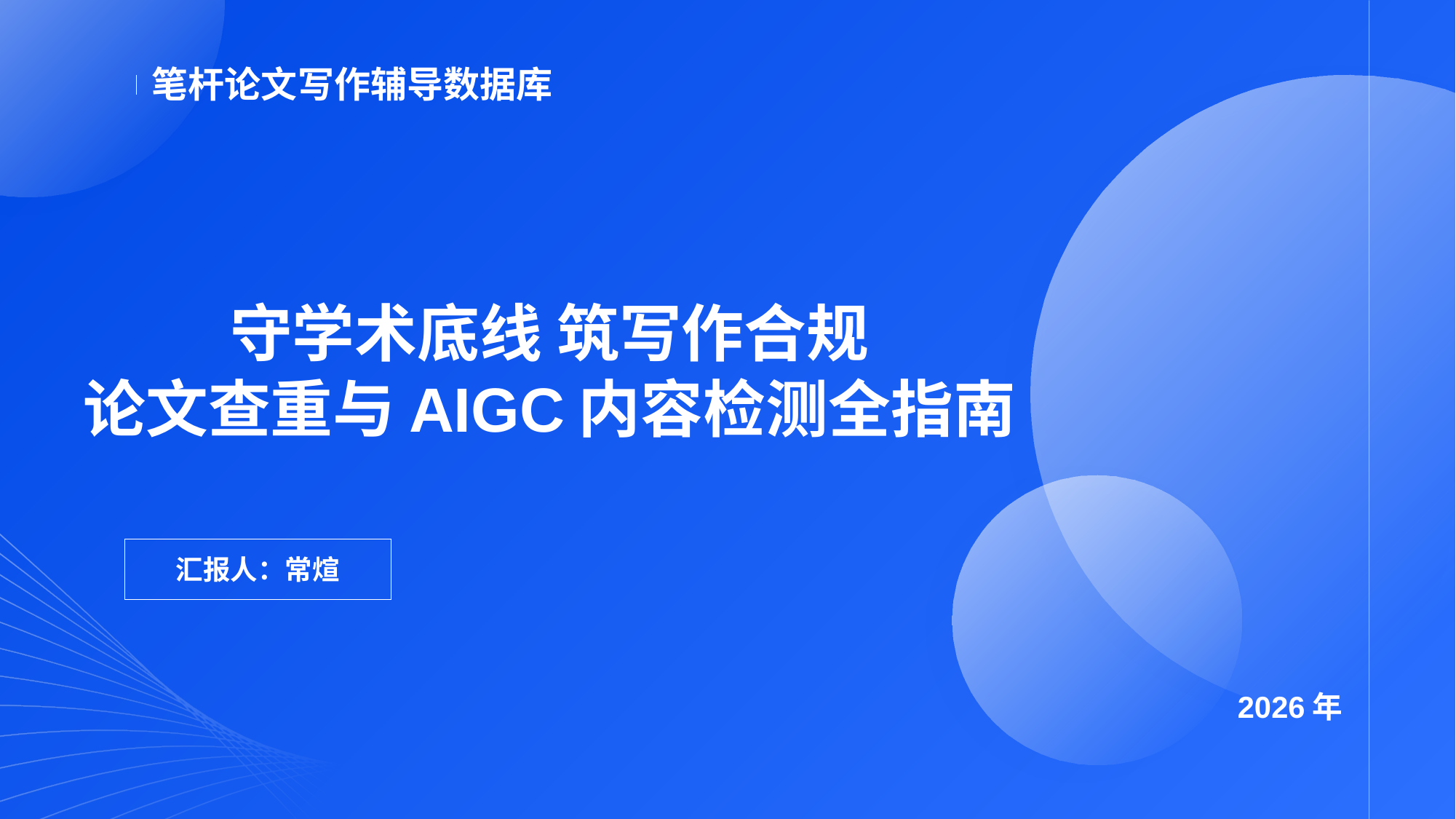

笔杆论文写作辅导数据库
# 守学术底线 筑写作合规 论文查重与AIGC内容检测全指南
汇报人：常煊
2026年